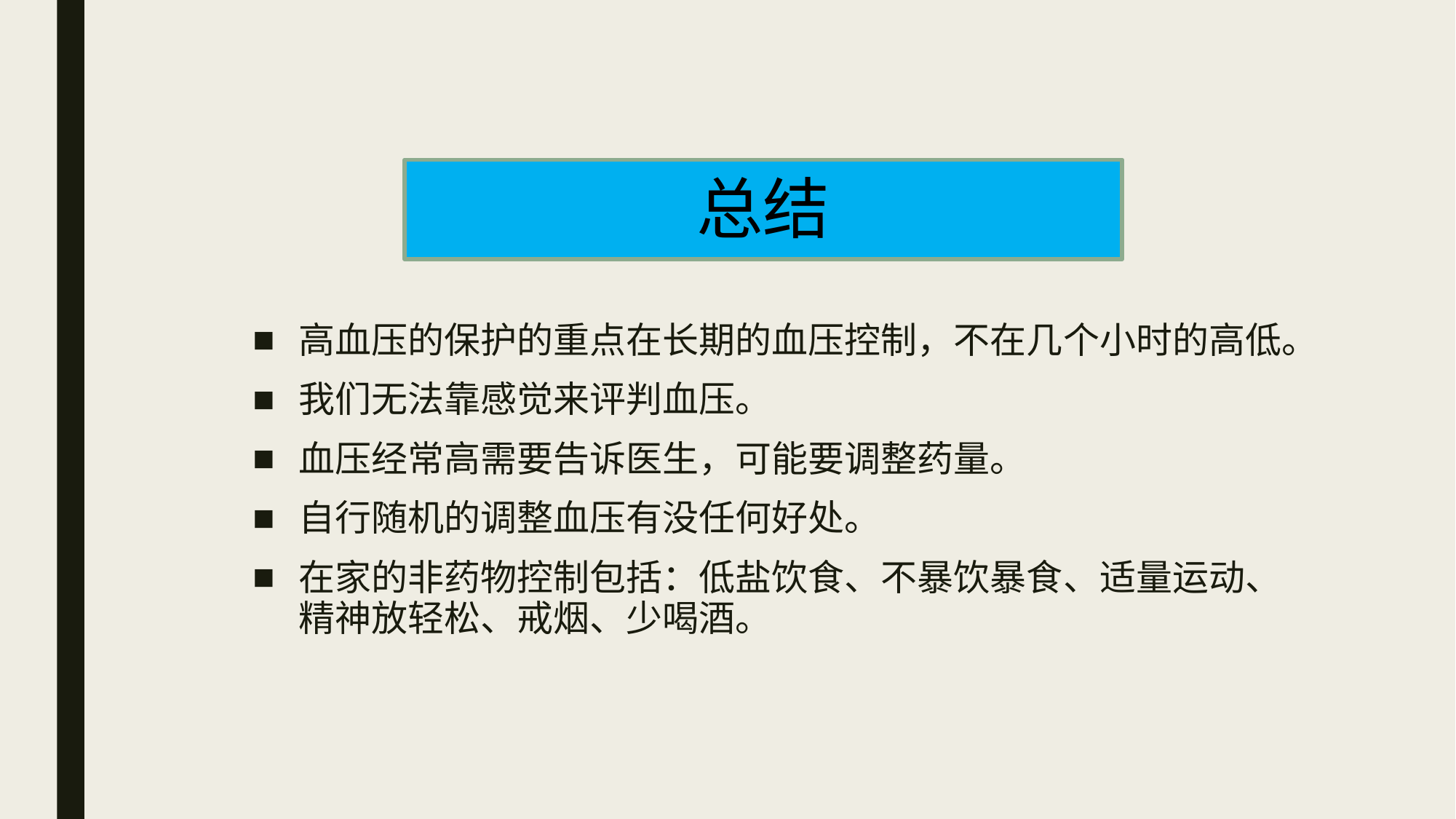

# 总结
高血压的保护的重点在长期的血压控制，不在几个小时的高低。
我们无法靠感觉来评判血压。
血压经常高需要告诉医生，可能要调整药量。
自行随机的调整血压有没任何好处。
在家的非药物控制包括：低盐饮食、不暴饮暴食、适量运动、精神放轻松、戒烟、少喝酒。